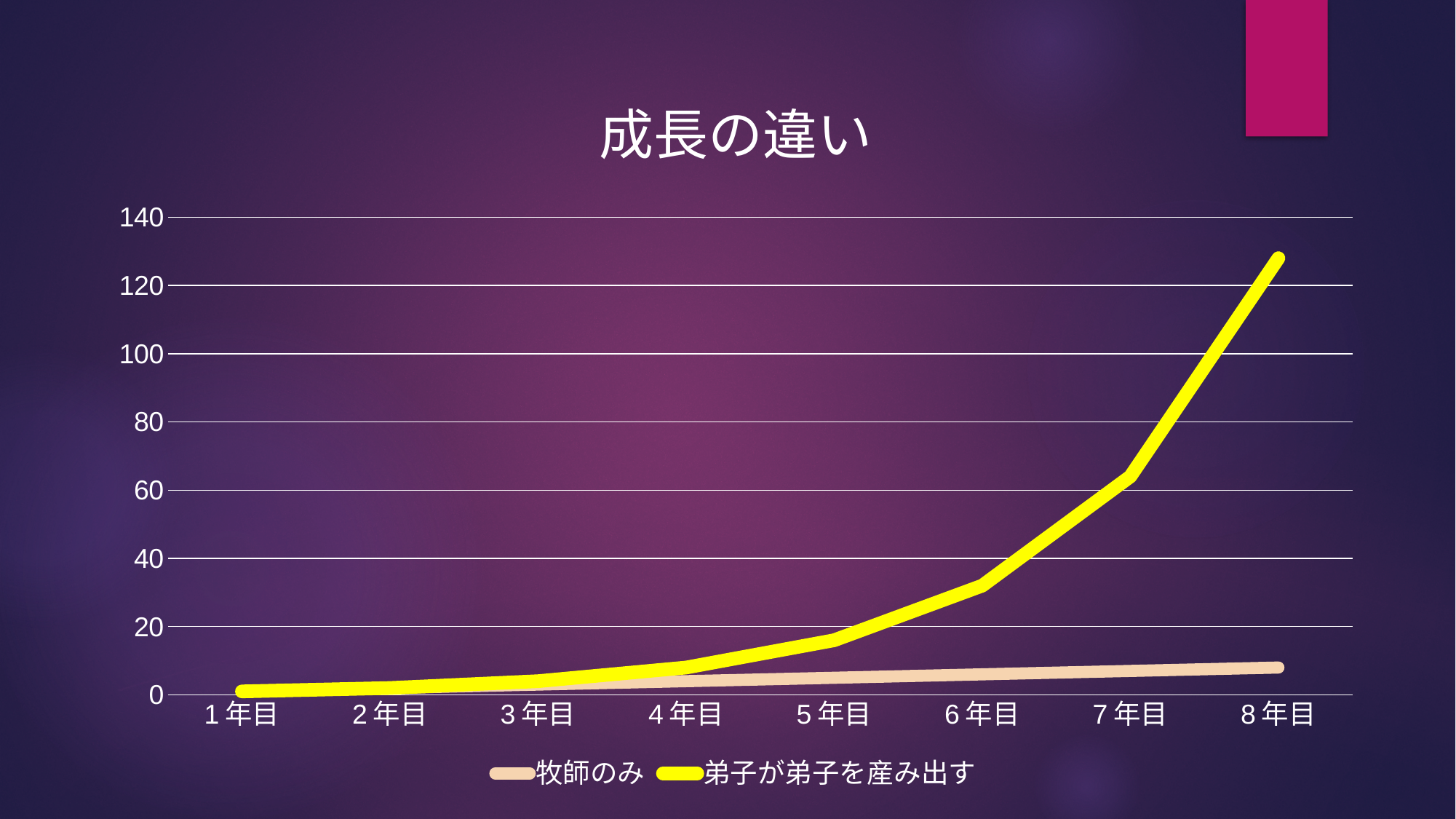

### Chart: 成長の違い

| Category | 牧師のみ | 弟子が弟子を産み出す |
|---|---|---|
| 1年目 | 1.0 | 1.0 |
| 2年目 | 2.0 | 2.0 |
| 3年目 | 3.0 | 4.0 |
| 4年目 | 4.0 | 8.0 |
| 5年目 | 5.0 | 16.0 |
| 6年目 | 6.0 | 32.0 |
| 7年目 | 7.0 | 64.0 |
| 8年目 | 8.0 | 128.0 |